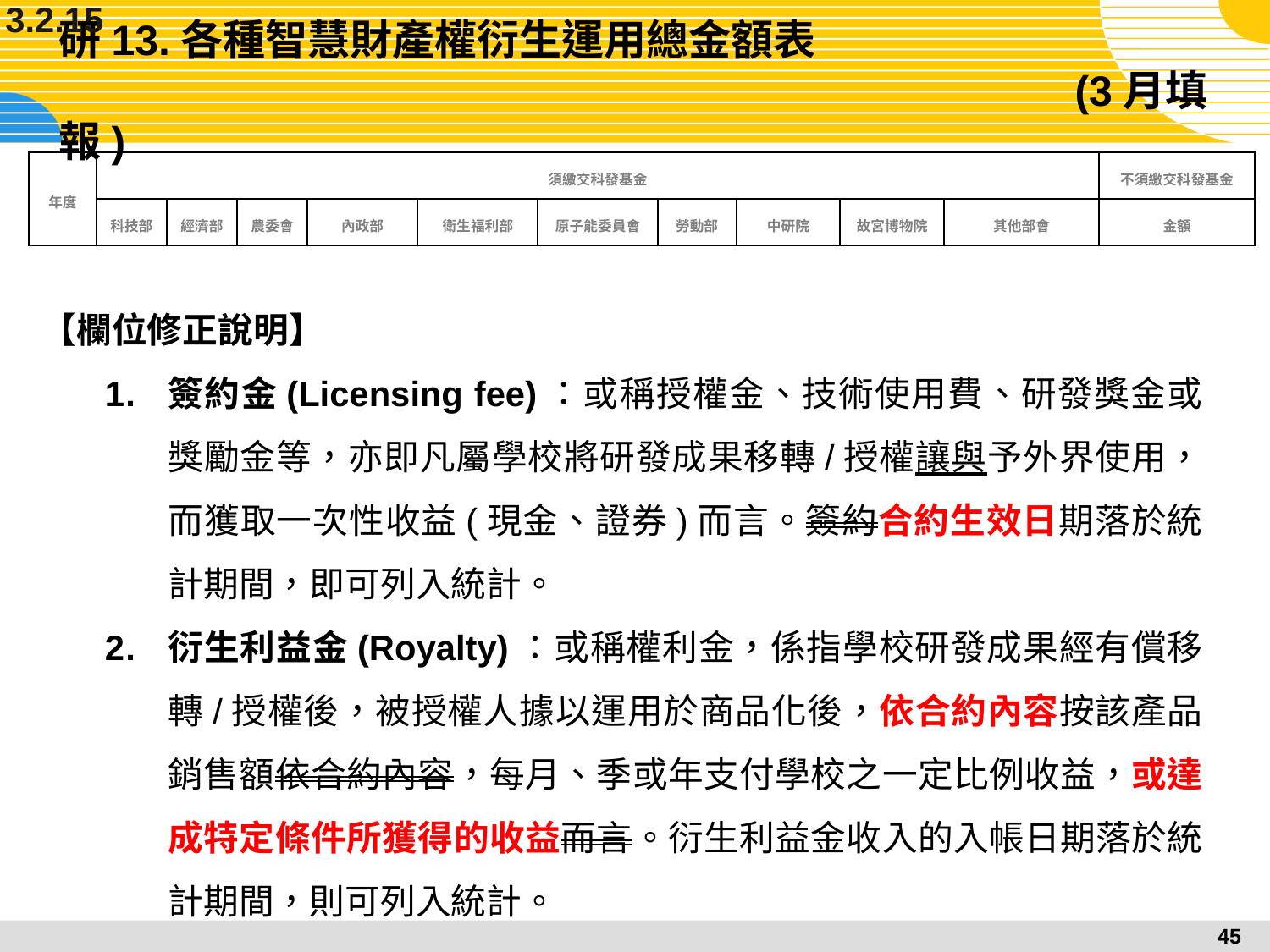

3.2.15
# 研13.各種智慧財產權衍生運用總金額表												(3月填報)
| 年度 | 須繳交科發基金 |  |  |  |  |  |  |  |  |  | 不須繳交科發基金 |
| --- | --- | --- | --- | --- | --- | --- | --- | --- | --- | --- | --- |
|  | 科技部 | 經濟部 | 農委會 | 內政部 | 衛生福利部 | 原子能委員會 | 勞動部 | 中研院 | 故宮博物院 | 其他部會 | 金額 |
【欄位修正說明】
簽約金(Licensing fee)：或稱授權金、技術使用費、研發獎金或獎勵金等，亦即凡屬學校將研發成果移轉/授權讓與予外界使用，而獲取一次性收益(現金、證券)而言。簽約合約生效日期落於統計期間，即可列入統計。
衍生利益金(Royalty)：或稱權利金，係指學校研發成果經有償移轉/授權後，被授權人據以運用於商品化後，依合約內容按該產品銷售額依合約內容，每月、季或年支付學校之一定比例收益，或達成特定條件所獲得的收益而言。衍生利益金收入的入帳日期落於統計期間，則可列入統計。